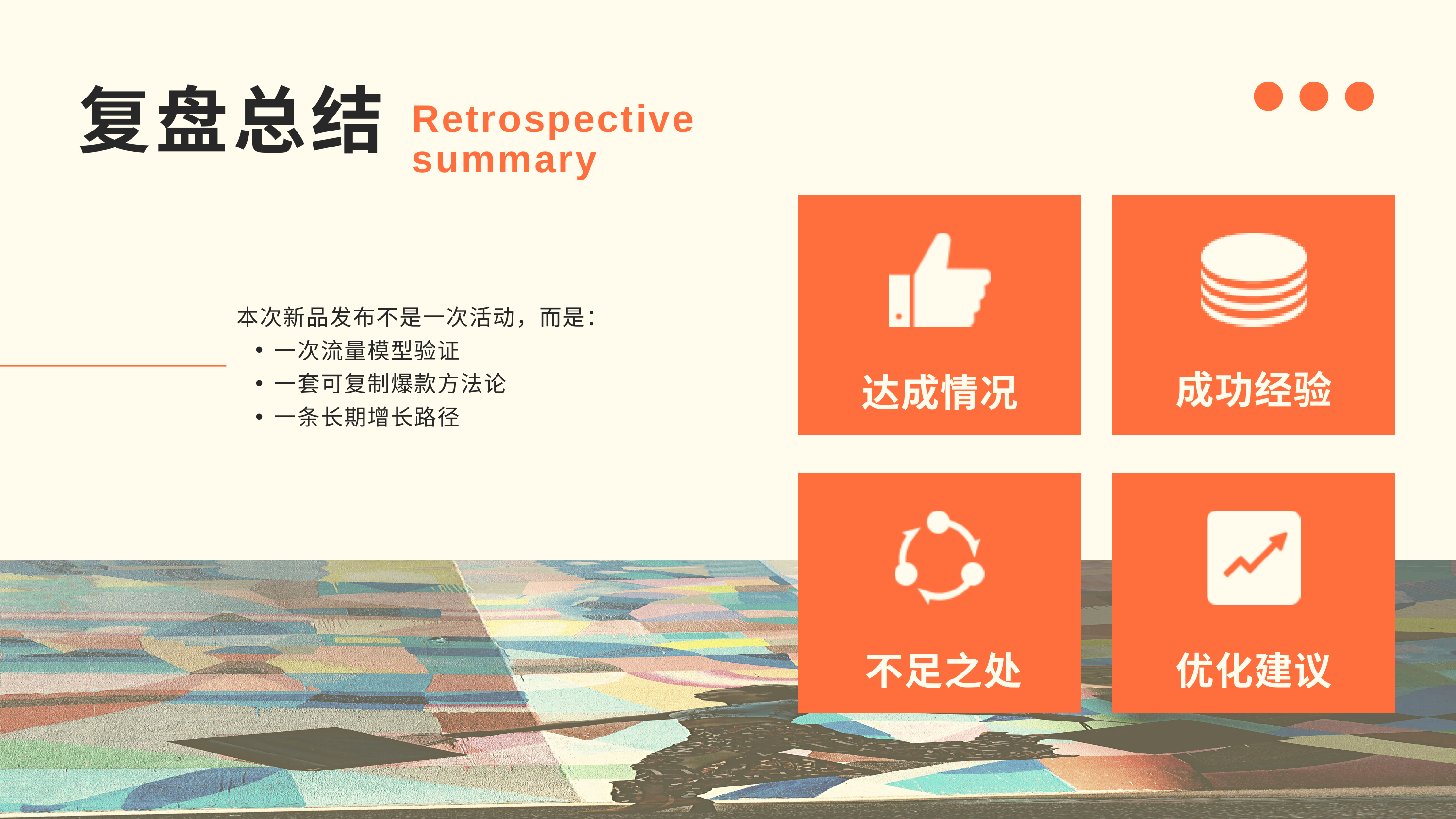

复盘总结

Retrospective summary

本次新品发布不是一次活动，而是：
一次流量模型验证
一套可复制爆款方法论
一条长期增长路径
成功经验
达成情况

不足之处
优化建议